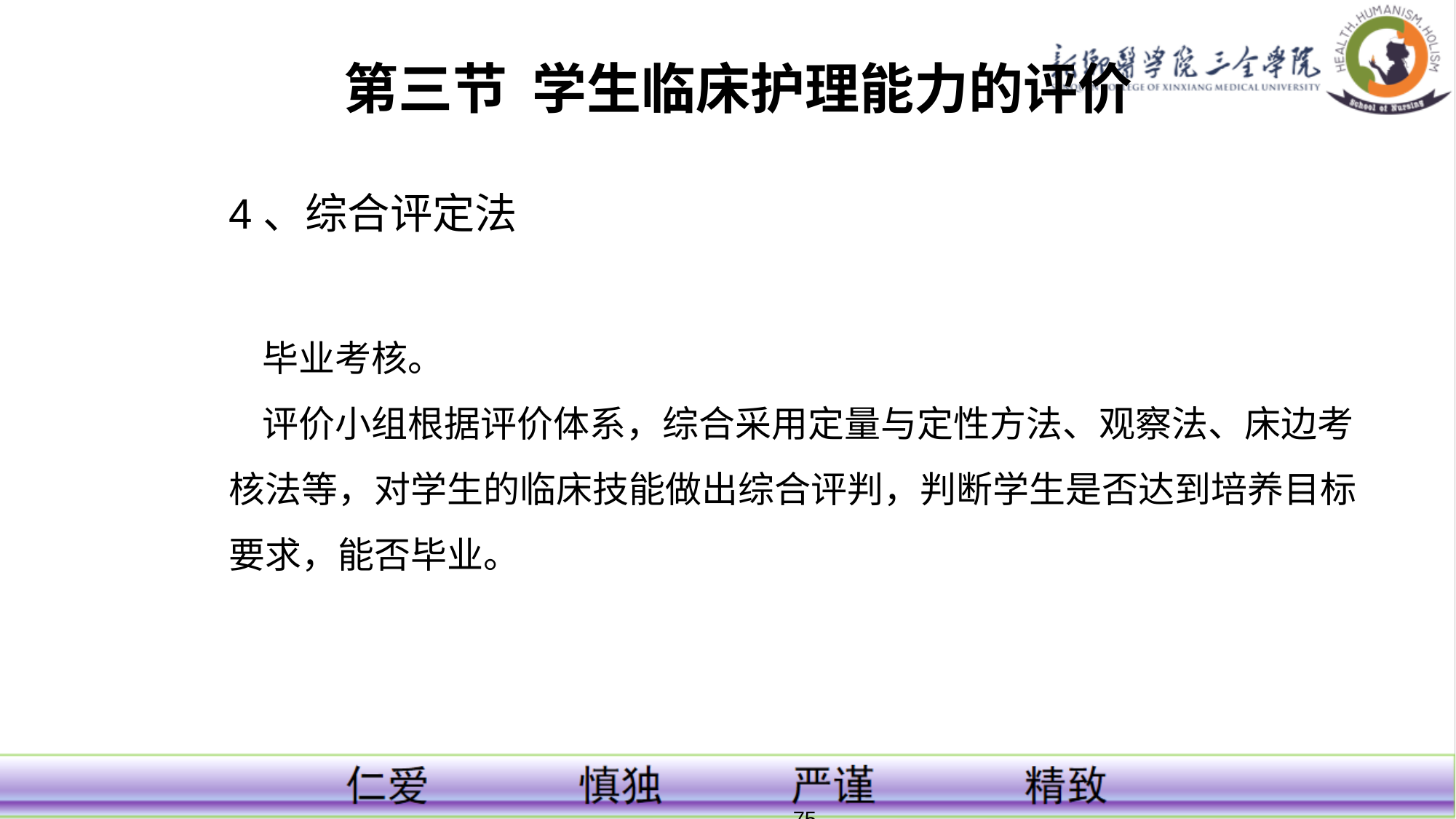

第三节  学生临床护理能力的评价
4、综合评定法

   毕业考核。
   评价小组根据评价体系，综合采用定量与定性方法、观察法、床边考核法等，对学生的临床技能做出综合评判，判断学生是否达到培养目标要求，能否毕业。

75
75